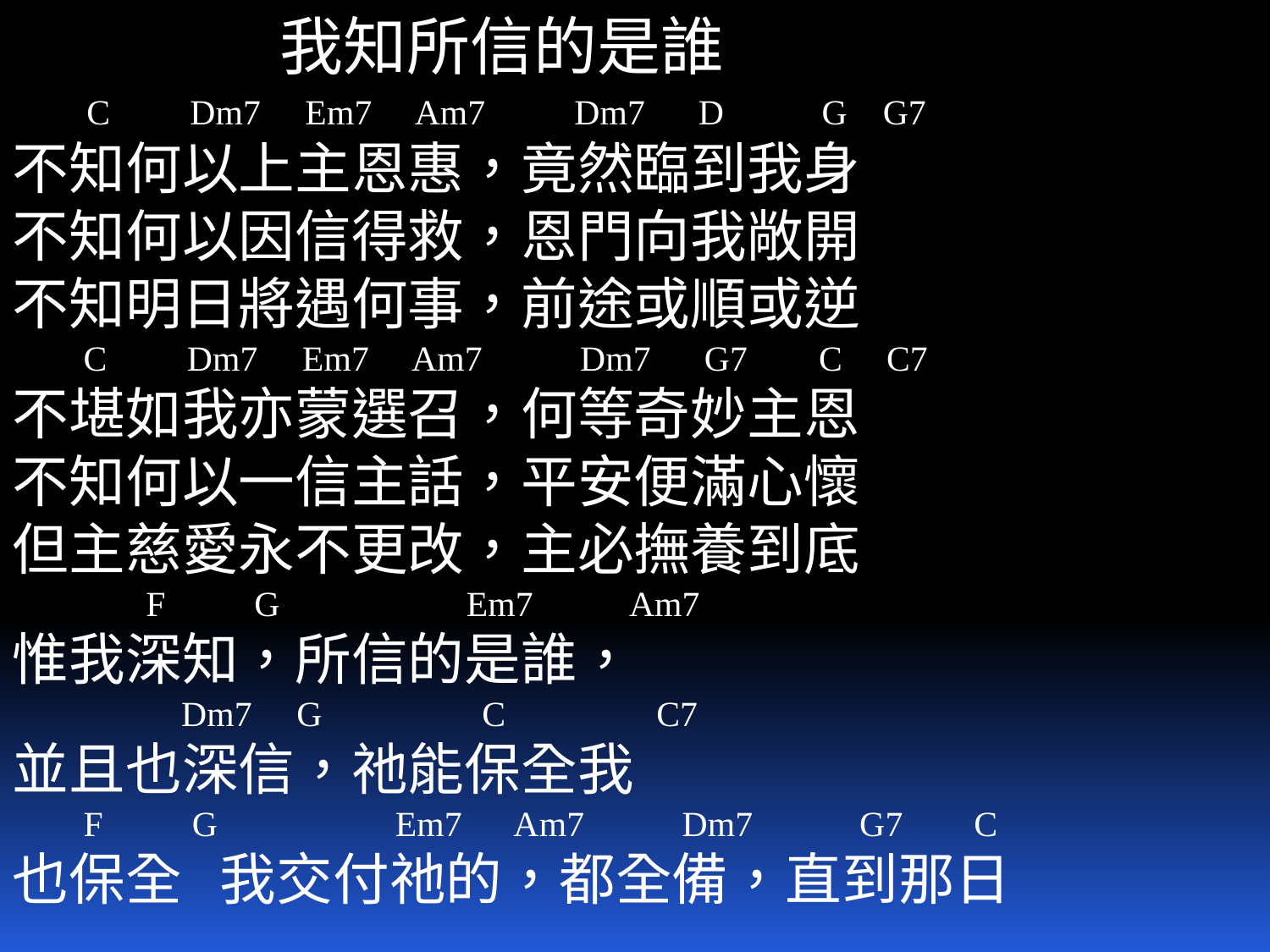

我知所信的是誰
       C         Dm7     Em7     Am7          Dm7      D           G    G7
不知何以上主恩惠，竟然臨到我身
不知何以因信得救，恩門向我敞開
不知明日將遇何事，前途或順或逆
        C         Dm7     Em7     Am7           Dm7      G7        C     C7
不堪如我亦蒙選召，何等奇妙主恩
不知何以一信主話，平安便滿心懷
但主慈愛永不更改，主必撫養到底
               F          G                     Em7           Am7
惟我深知，所信的是誰，
                   Dm7     G                  C                 C7
並且也深信，祂能保全我
        F          G                    Em7      Am7           Dm7            G7        C
也保全   我交付祂的，都全備，直到那日